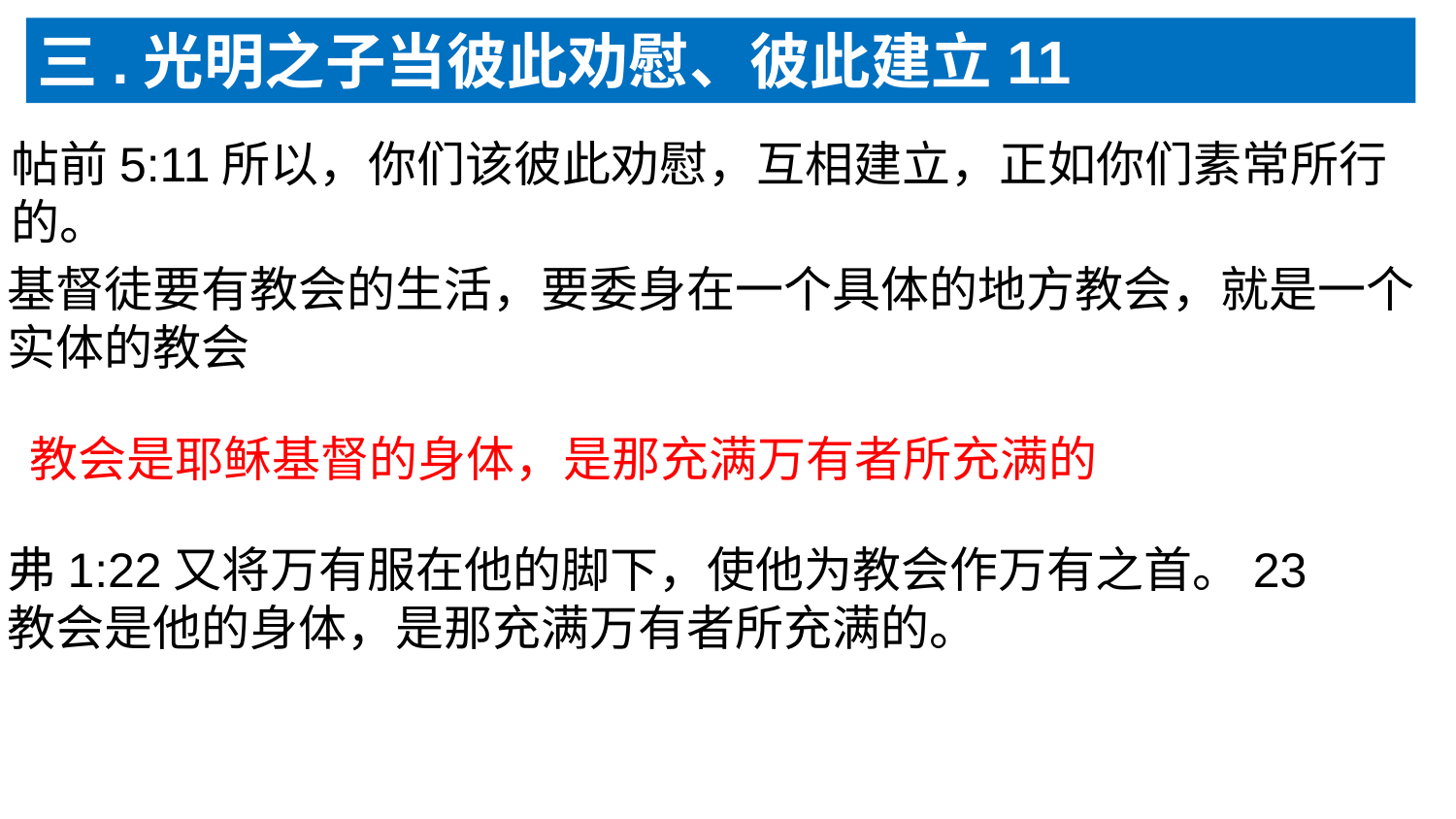

三.光明之子当彼此劝慰、彼此建立11

帖前5:11所以，你们该彼此劝慰，互相建立，正如你们素常所行的。
基督徒要有教会的生活，要委身在一个具体的地方教会，就是一个实体的教会
教会是耶稣基督的身体，是那充满万有者所充满的
弗1:22又将万有服在他的脚下，使他为教会作万有之首。23教会是他的身体，是那充满万有者所充满的。